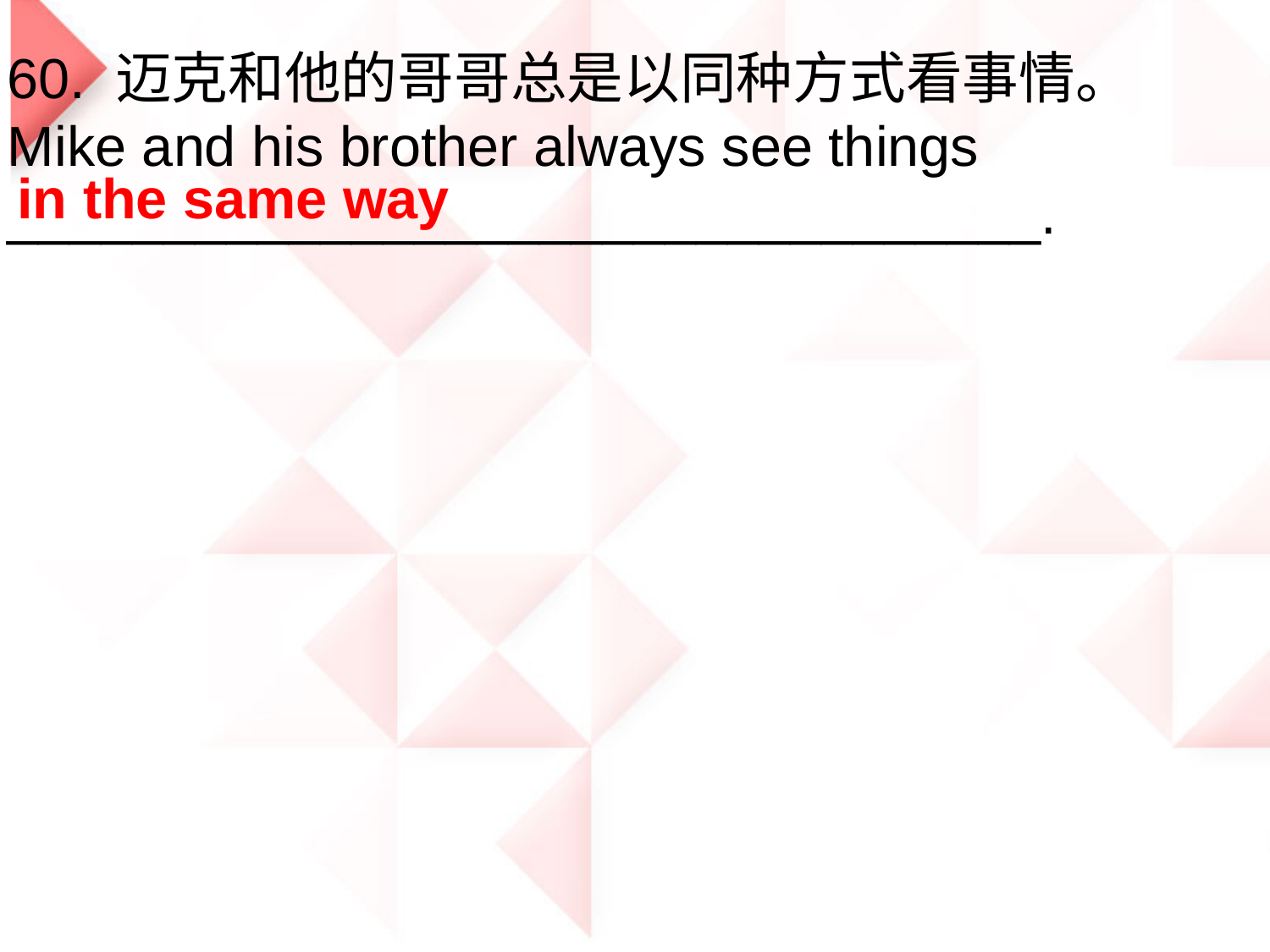

60. 迈克和他的哥哥总是以同种方式看事情。
Mike and his brother always see things _________________________________.

in the same way